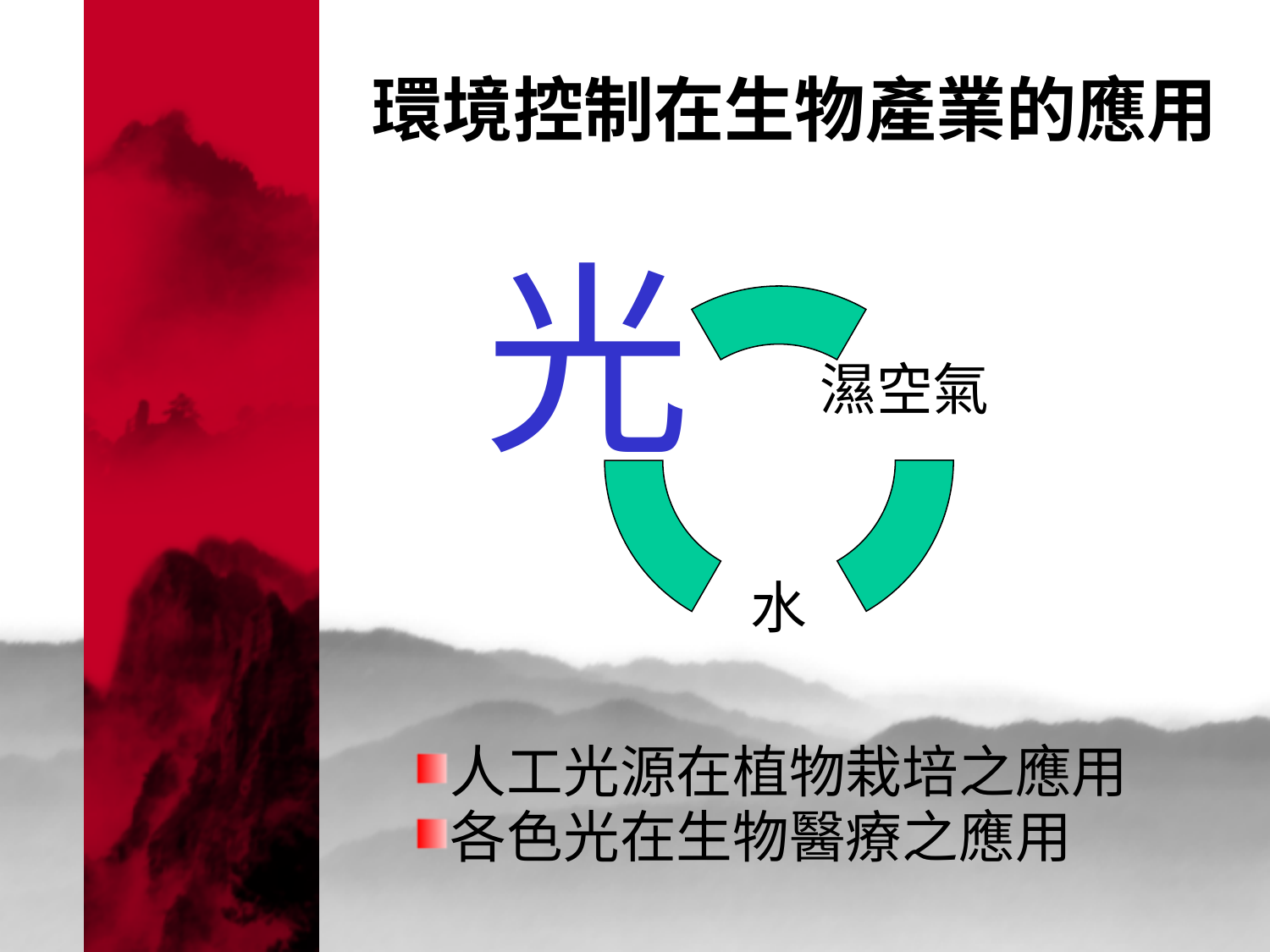

環境控制在生物產業的應用

光
濕空氣
水

人工光源在植物栽培之應用
各色光在生物醫療之應用